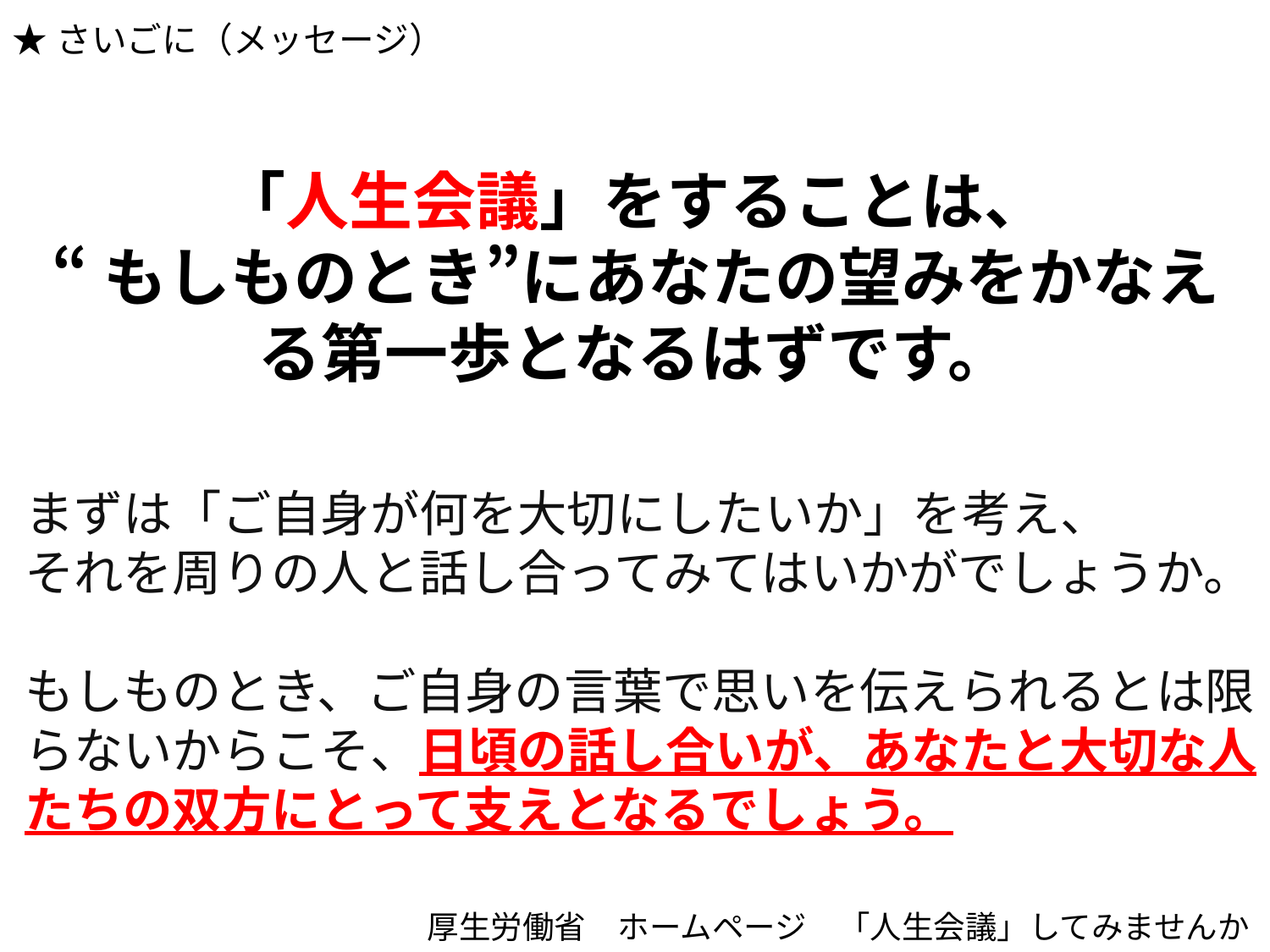

★さいごに（メッセージ）
「人生会議」をすることは、
“もしものとき”にあなたの望みをかなえる第一歩となるはずです。
まずは「ご自身が何を大切にしたいか」を考え、
それを周りの人と話し合ってみてはいかがでしょうか。

もしものとき、ご自身の言葉で思いを伝えられるとは限らないからこそ、日頃の話し合いが、あなたと大切な人たちの双方にとって支えとなるでしょう。
厚生労働省　ホームページ　「人生会議」してみませんか